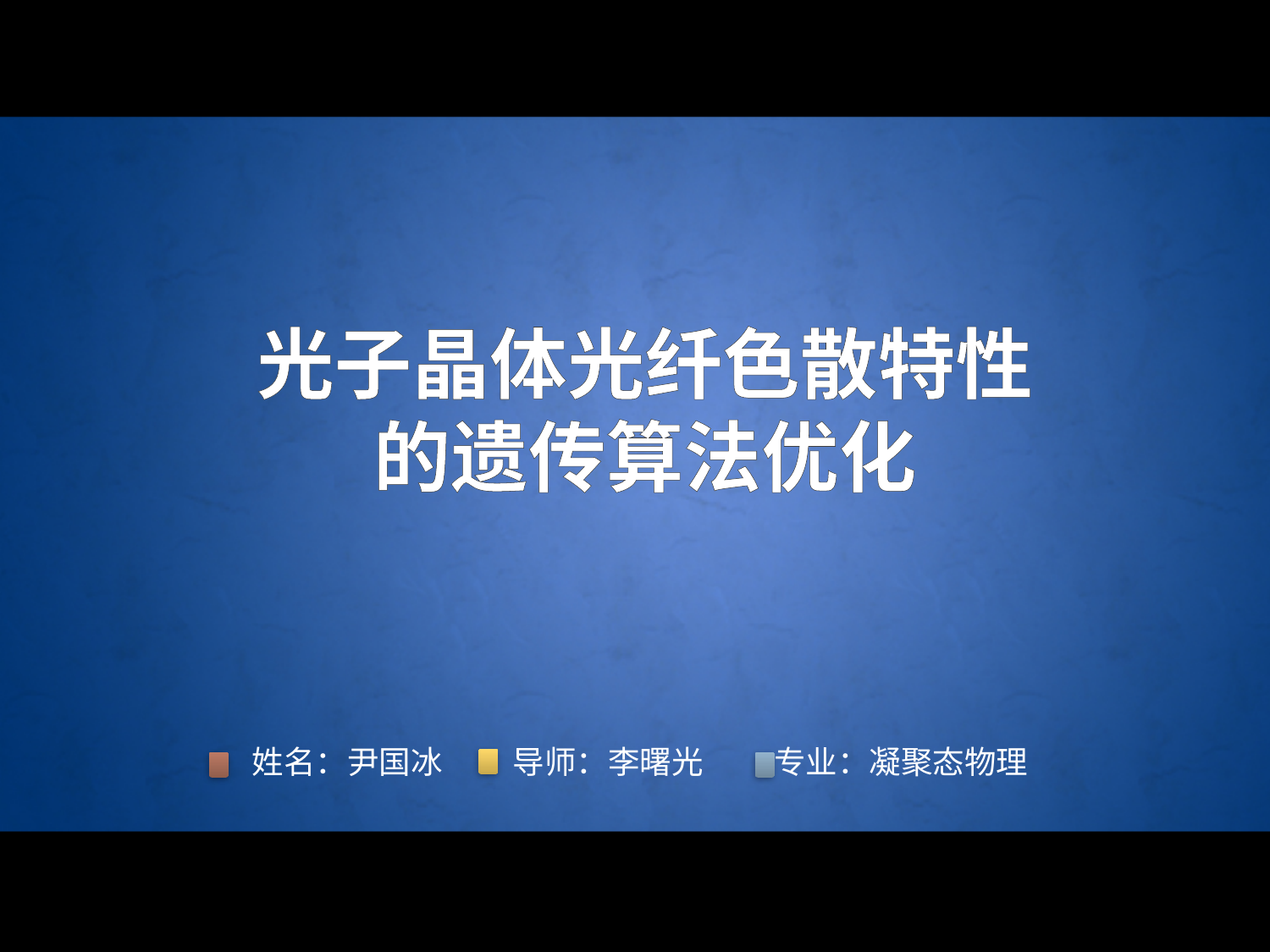

# 光子晶体光纤色散特性的遗传算法优化

姓名：尹国冰	 导师：李曙光	  专业：凝聚态物理